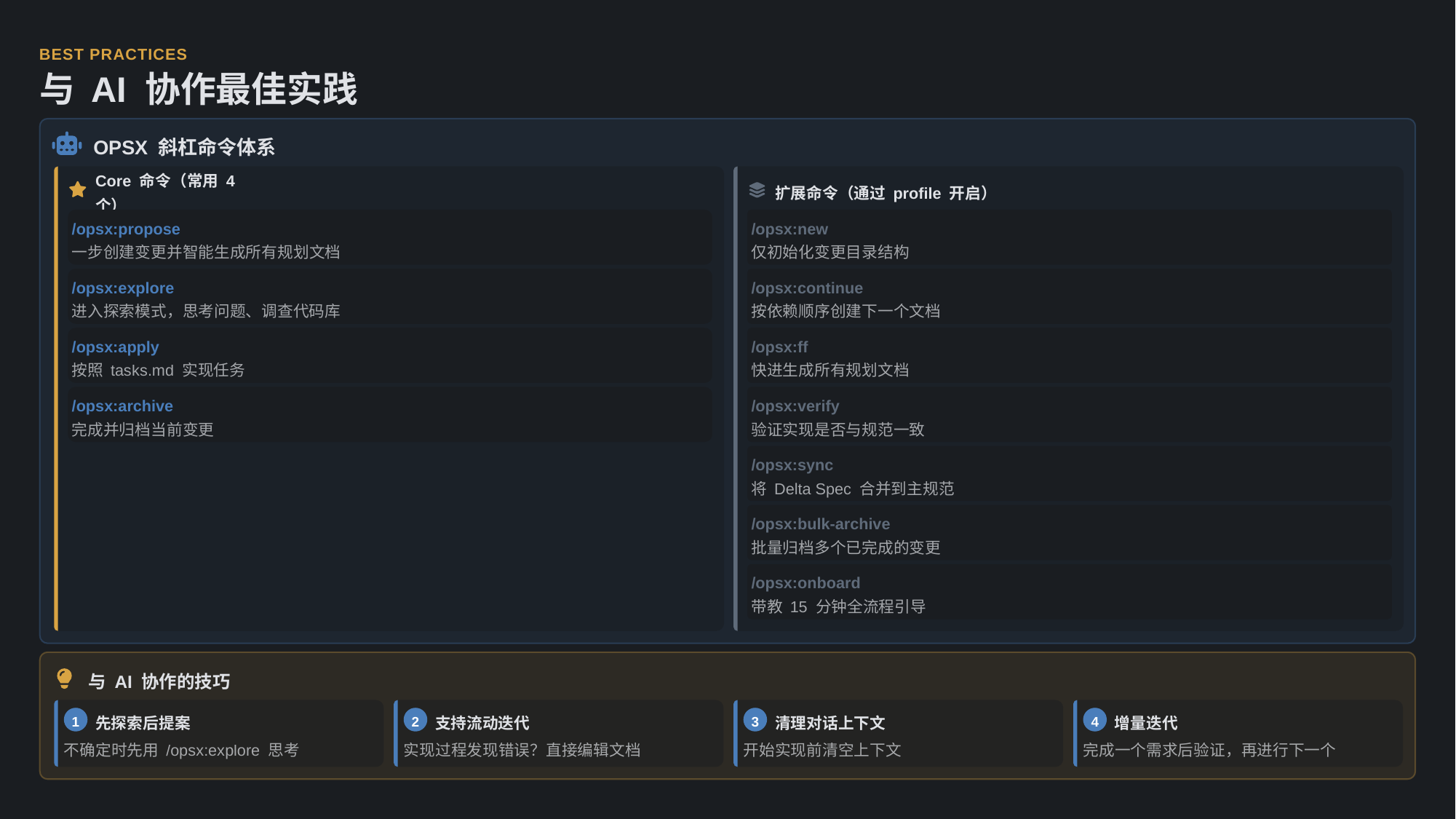

BEST PRACTICES
与 AI 协作最佳实践

OPSX 斜杠命令体系

Core 命令（常用 4 个）
扩展命令（通过 profile 开启）

/opsx:propose
/opsx:new
一步创建变更并智能生成所有规划文档
仅初始化变更目录结构

/opsx:explore
/opsx:continue
进入探索模式，思考问题、调查代码库
按依赖顺序创建下一个文档

/opsx:apply
/opsx:ff
按照 tasks.md 实现任务
快进生成所有规划文档

/opsx:archive
/opsx:verify
完成并归档当前变更
验证实现是否与规范一致

/opsx:sync
将 Delta Spec 合并到主规范

/opsx:bulk-archive
批量归档多个已完成的变更

/opsx:onboard
带教 15 分钟全流程引导

与 AI 协作的技巧

1

先探索后提案
2

支持流动迭代
3

清理对话上下文
4

增量迭代
不确定时先用 /opsx:explore 思考
实现过程发现错误？直接编辑文档
开始实现前清空上下文
完成一个需求后验证，再进行下一个